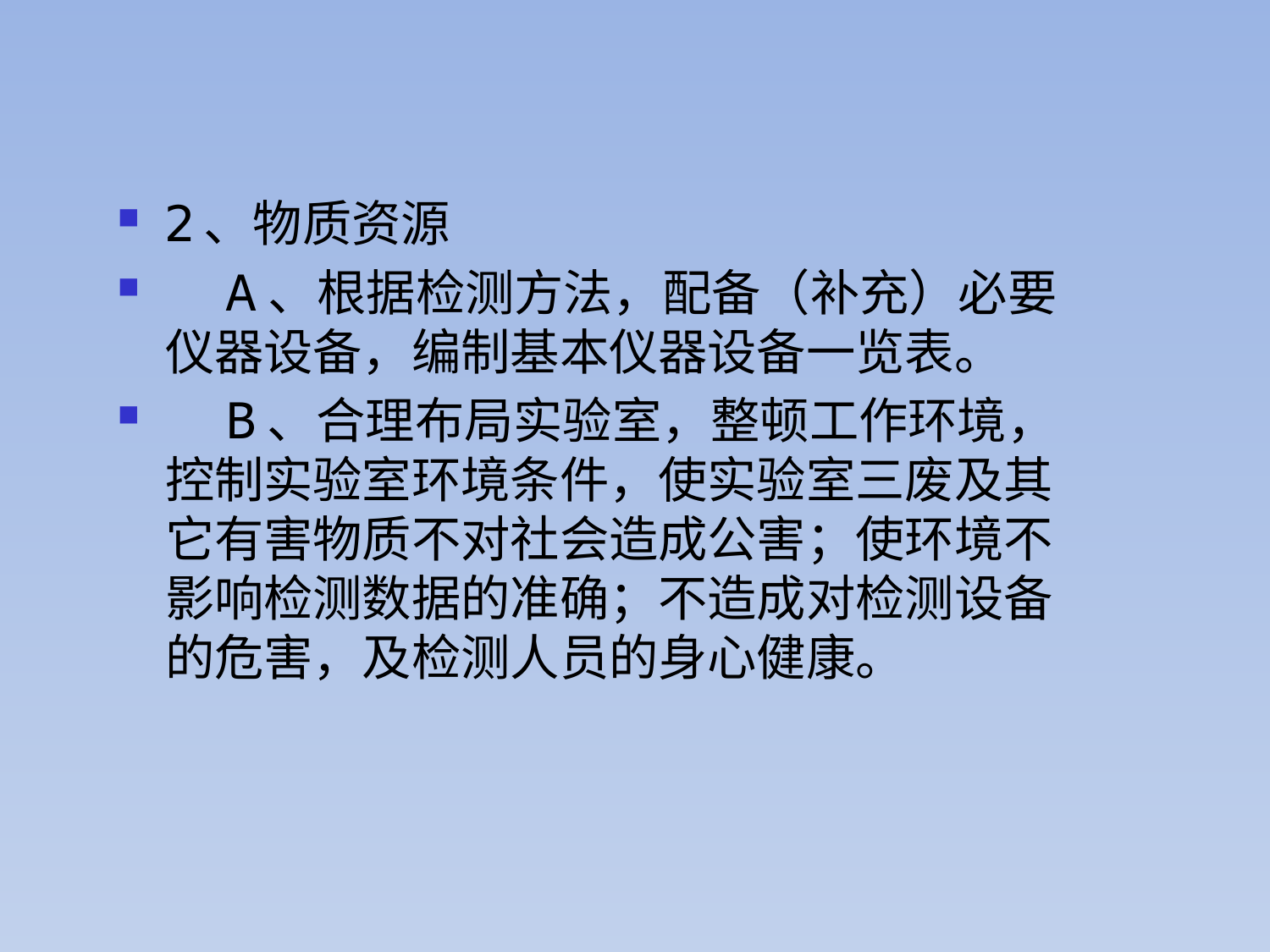

2、物质资源
　A、根据检测方法，配备（补充）必要仪器设备，编制基本仪器设备一览表。
　B、合理布局实验室，整顿工作环境，控制实验室环境条件，使实验室三废及其它有害物质不对社会造成公害；使环境不影响检测数据的准确；不造成对检测设备的危害，及检测人员的身心健康。